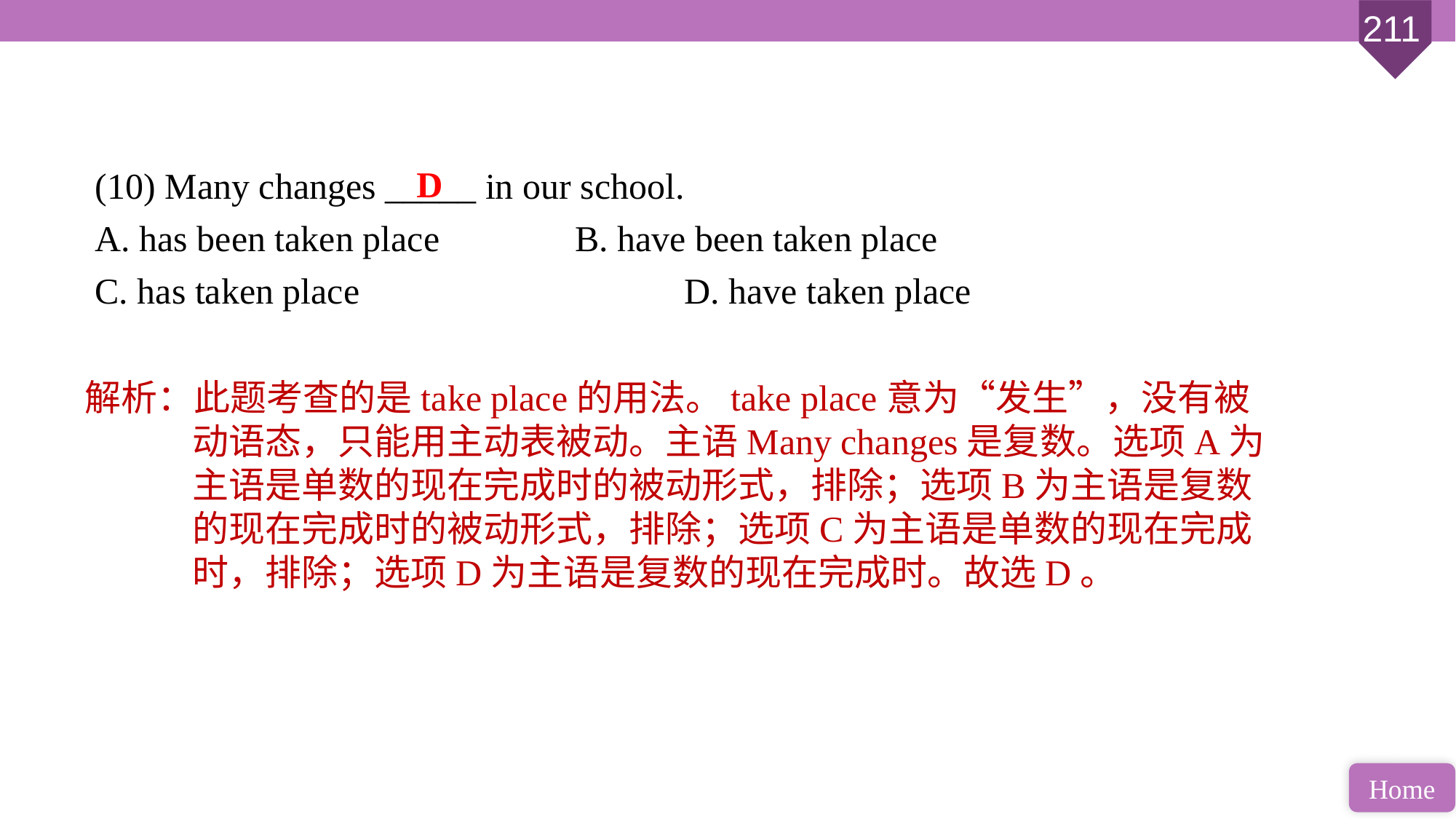

(10) Many changes _____ in our school.
A. has been taken place		 B. have been taken place
C. has taken place 			 D. have taken place
D
解析：此题考查的是take place的用法。take place意为“发生”，没有被动语态，只能用主动表被动。主语Many changes是复数。选项A为主语是单数的现在完成时的被动形式，排除；选项B为主语是复数的现在完成时的被动形式，排除；选项C为主语是单数的现在完成时，排除；选项D为主语是复数的现在完成时。故选D。